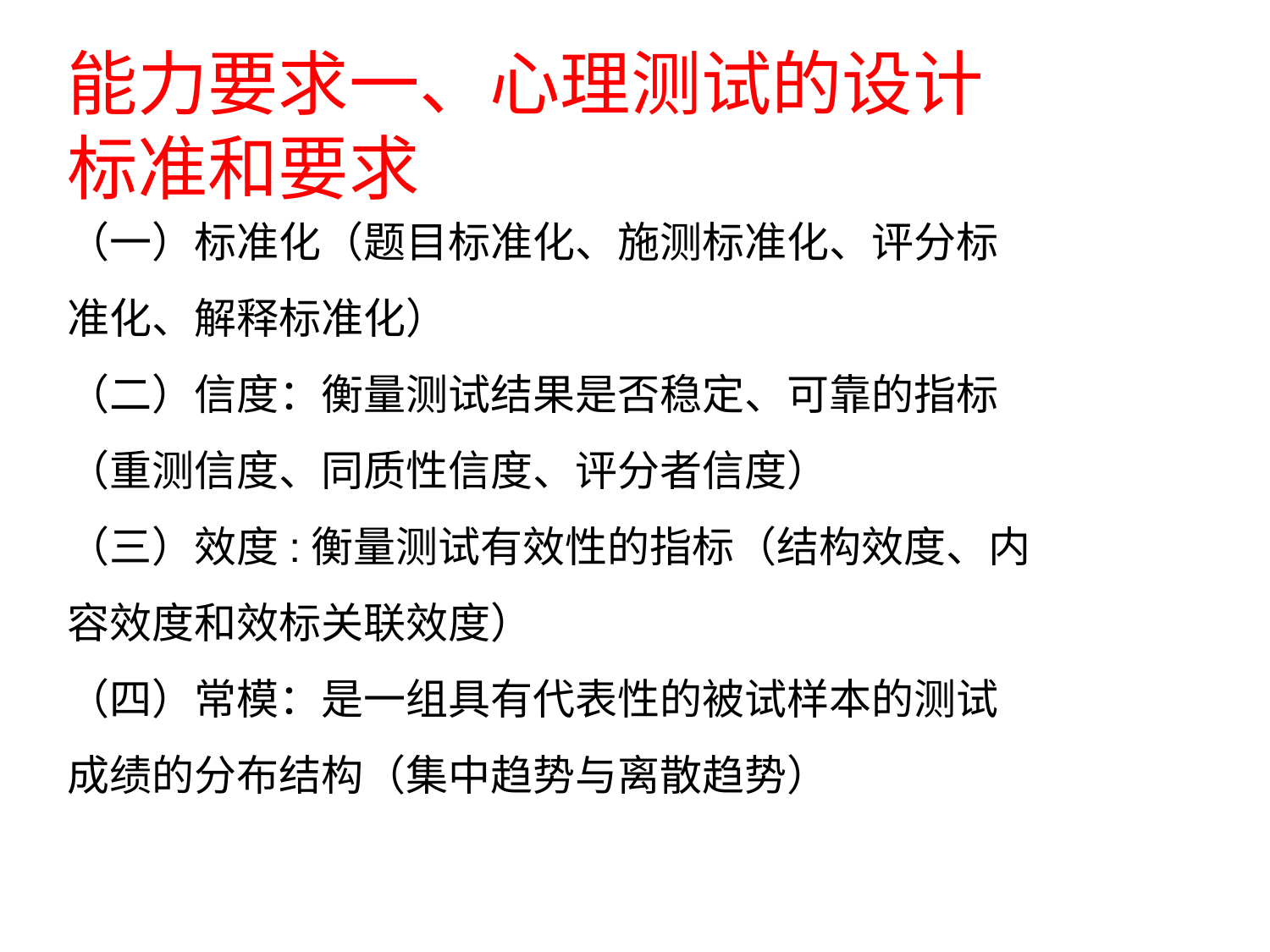

# 能力要求一、心理测试的设计标准和要求
（一）标准化（题目标准化、施测标准化、评分标准化、解释标准化）
（二）信度：衡量测试结果是否稳定、可靠的指标（重测信度、同质性信度、评分者信度）
（三）效度:衡量测试有效性的指标（结构效度、内容效度和效标关联效度）
（四）常模：是一组具有代表性的被试样本的测试成绩的分布结构（集中趋势与离散趋势）